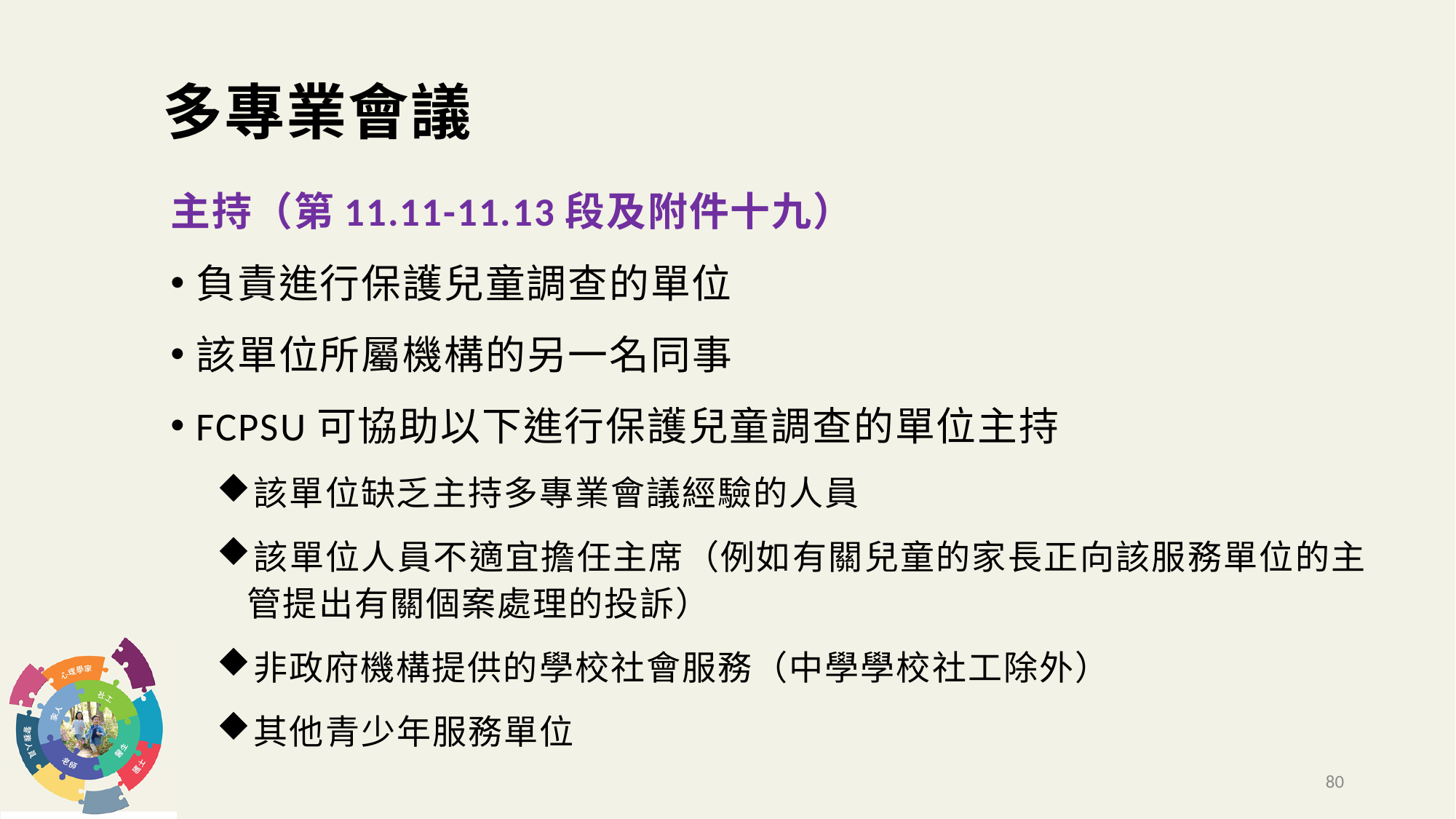

# 多專業會議
主持（第11.11-11.13段及附件十九）
負責進行保護兒童調查的單位
該單位所屬機構的另一名同事
FCPSU可協助以下進行保護兒童調查的單位主持
該單位缺乏主持多專業會議經驗的人員
該單位人員不適宜擔任主席（例如有關兒童的家長正向該服務單位的主管提出有關個案處理的投訴）
非政府機構提供的學校社會服務（中學學校社工除外）
其他青少年服務單位

80